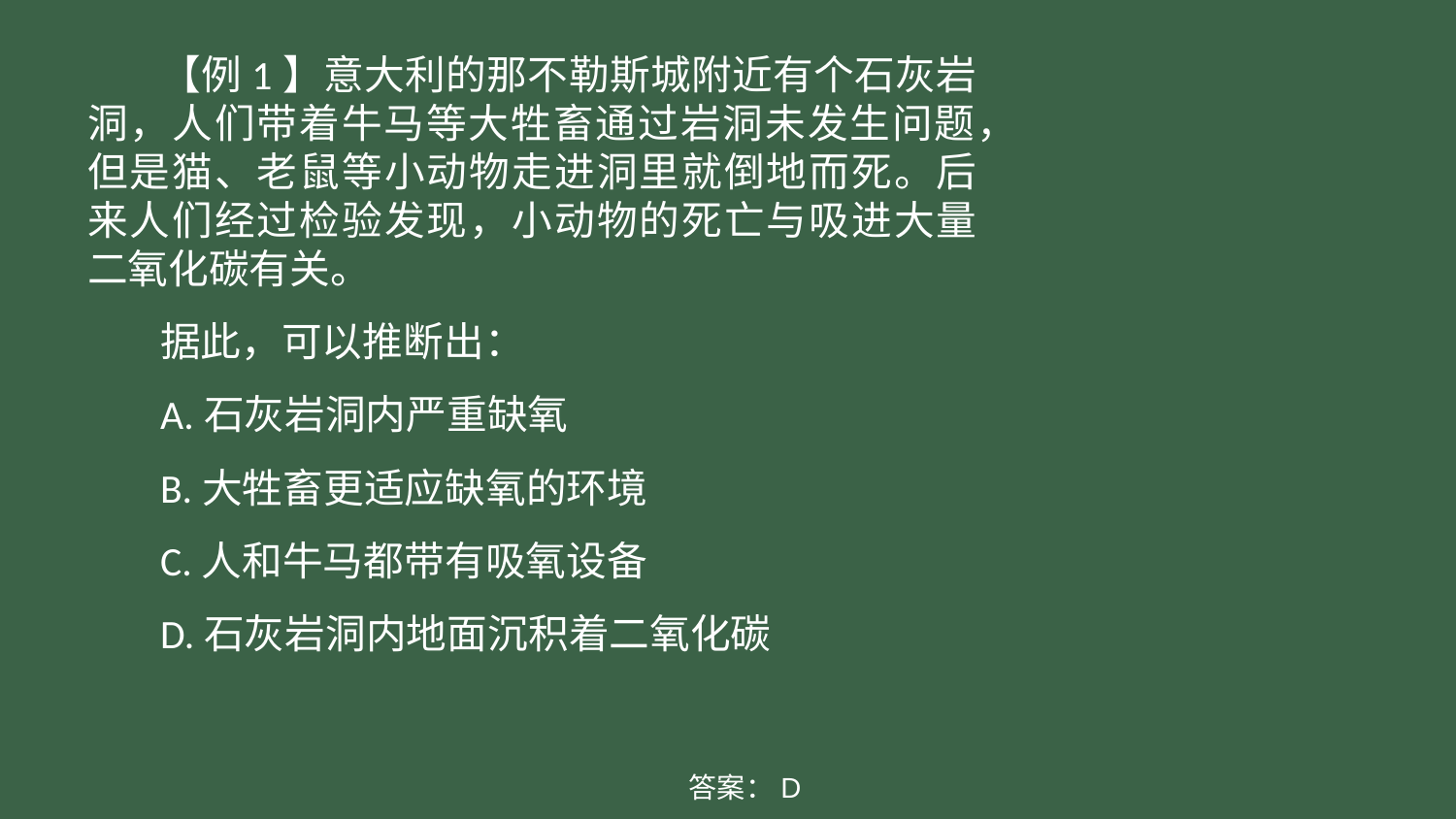

【例1】意大利的那不勒斯城附近有个石灰岩洞，人们带着牛马等大牲畜通过岩洞未发生问题，但是猫、老鼠等小动物走进洞里就倒地而死。后来人们经过检验发现，小动物的死亡与吸进大量二氧化碳有关。
据此，可以推断出：
A.石灰岩洞内严重缺氧
B.大牲畜更适应缺氧的环境
C.人和牛马都带有吸氧设备
D.石灰岩洞内地面沉积着二氧化碳

答案：D